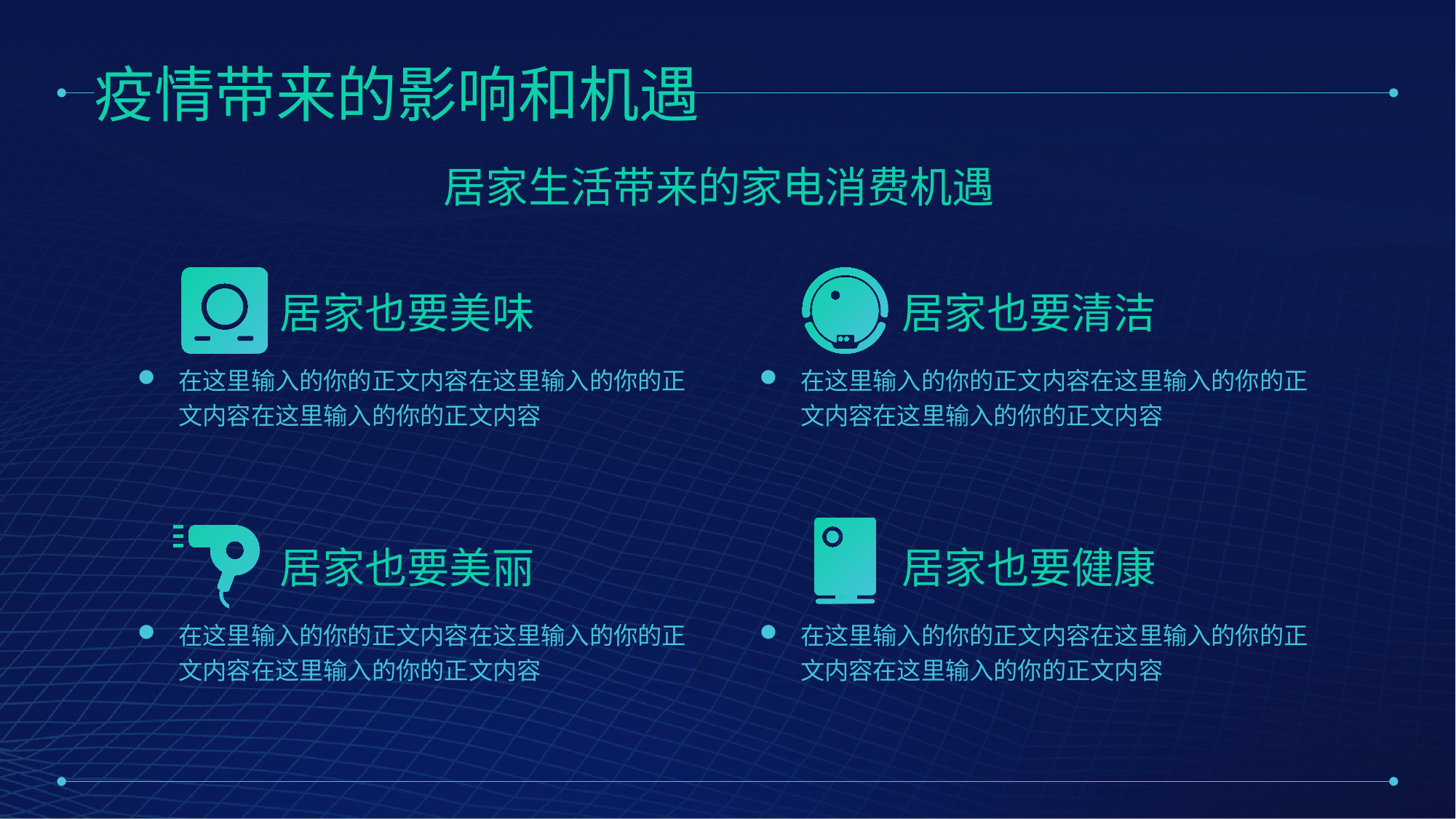

疫情带来的影响和机遇
居家生活带来的家电消费机遇

居家也要美味
居家也要清洁
在这里输入的你的正文内容在这里输入的你的正文内容在这里输入的你的正文内容
在这里输入的你的正文内容在这里输入的你的正文内容在这里输入的你的正文内容

居家也要美丽
居家也要健康
在这里输入的你的正文内容在这里输入的你的正文内容在这里输入的你的正文内容
在这里输入的你的正文内容在这里输入的你的正文内容在这里输入的你的正文内容